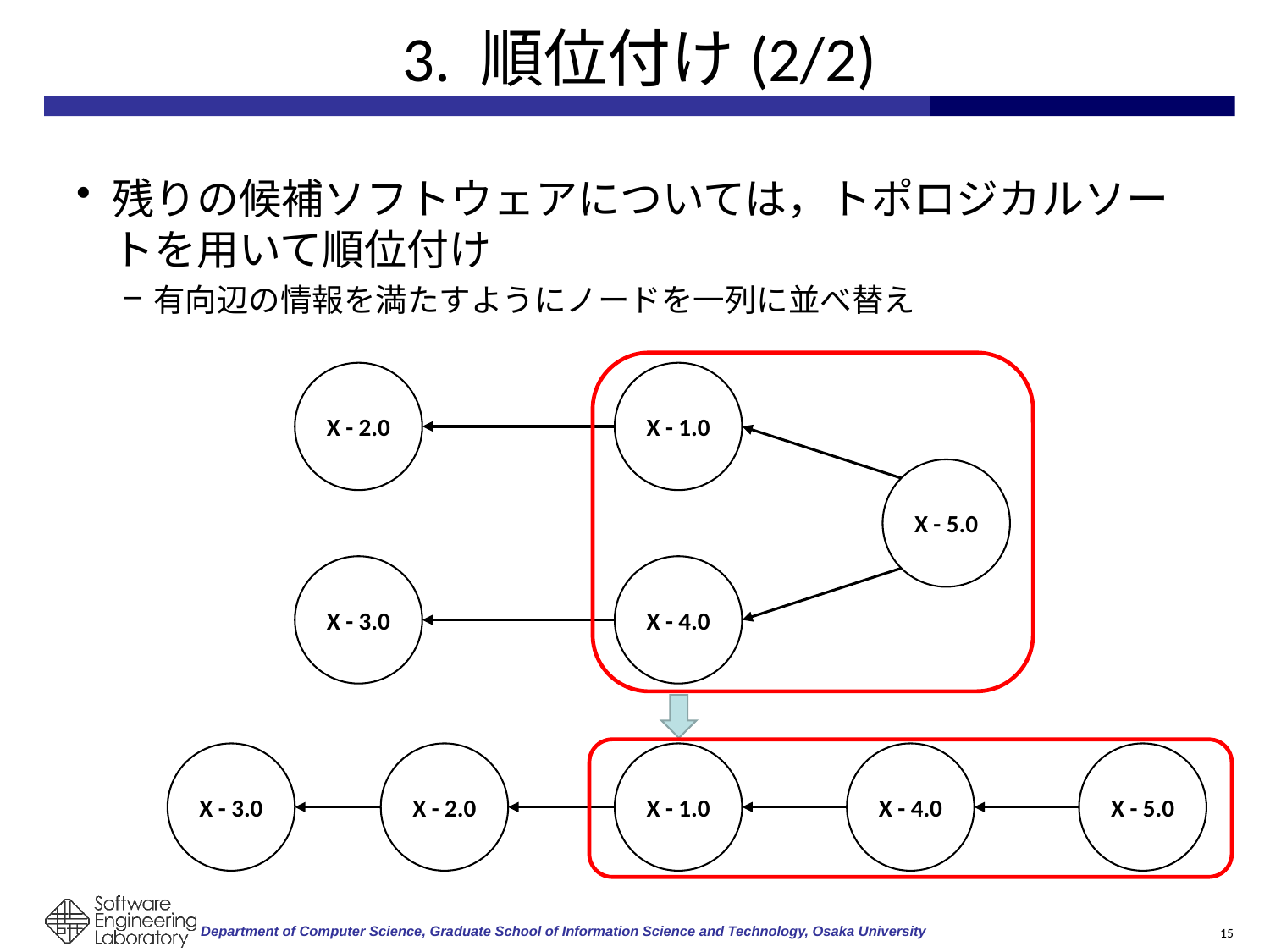

# 3. 順位付け(2/2)
残りの候補ソフトウェアについては，トポロジカルソートを用いて順位付け
有向辺の情報を満たすようにノードを一列に並べ替え

X - 2.0
X - 1.0
X - 5.0
X - 3.0
X - 4.0

X - 3.0
X - 2.0
X - 1.0
X - 4.0
X - 5.0
15